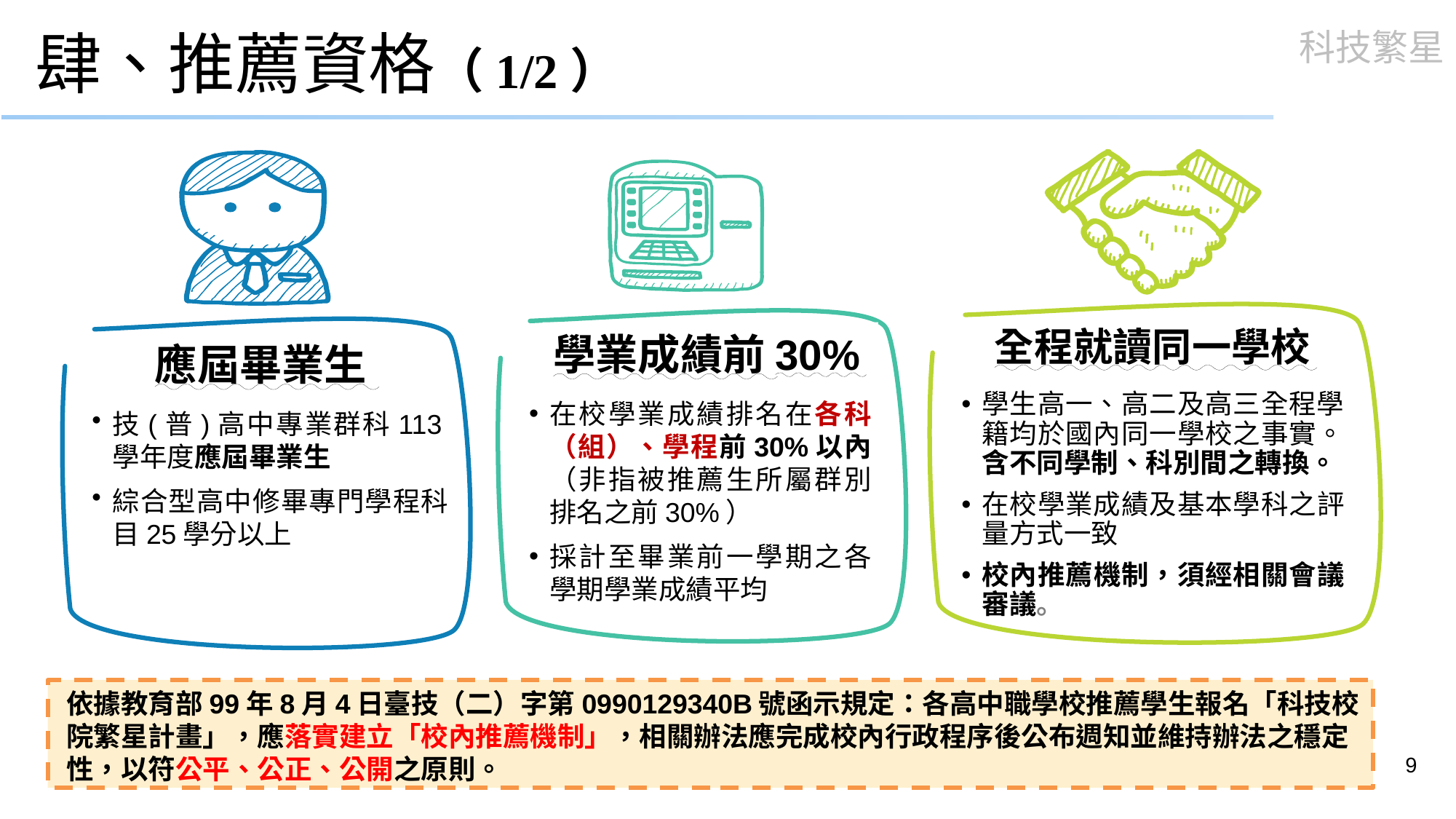

# 肆、推薦資格（1/2）

全程就讀同一學校

學業成績前30%
應屆畢業生
學生高一、高二及高三全程學籍均於國內同一學校之事實。含不同學制、科別間之轉換。
在校學業成績及基本學科之評量方式一致
校內推薦機制，須經相關會議審議。
在校學業成績排名在各科（組）、學程前30%以內（非指被推薦生所屬群別排名之前30%）
採計至畢業前一學期之各學期學業成績平均
技(普)高中專業群科113學年度應屆畢業生
綜合型高中修畢專門學程科目25學分以上

依據教育部99年8月4日臺技（二）字第0990129340B號函示規定：各高中職學校推薦學生報名「科技校院繁星計畫」，應落實建立「校內推薦機制」，相關辦法應完成校內行政程序後公布週知並維持辦法之穩定性，以符公平、公正、公開之原則。
9